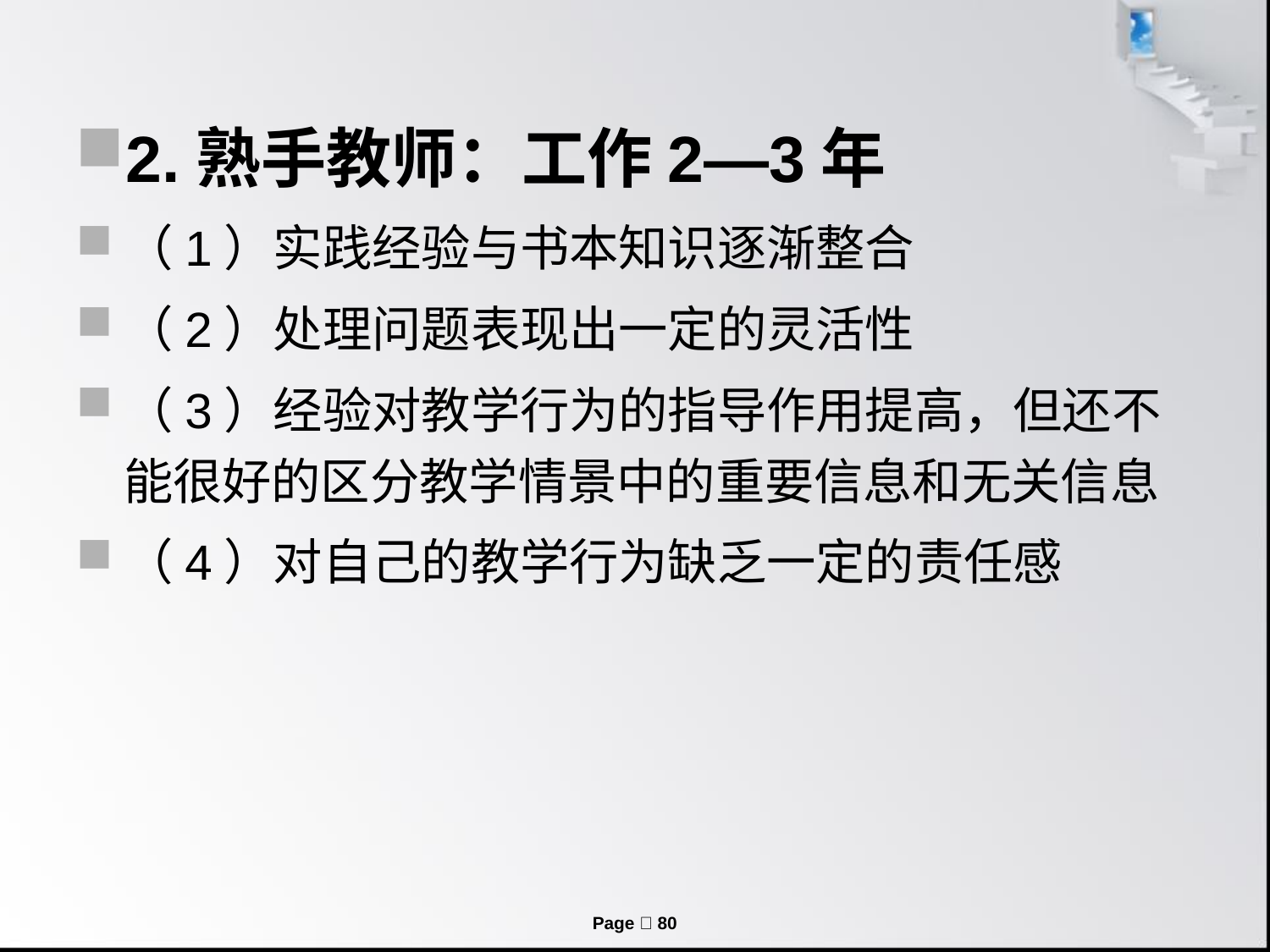

2.熟手教师：工作2—3年
（1）实践经验与书本知识逐渐整合
（2）处理问题表现出一定的灵活性
（3）经验对教学行为的指导作用提高，但还不能很好的区分教学情景中的重要信息和无关信息
（4）对自己的教学行为缺乏一定的责任感